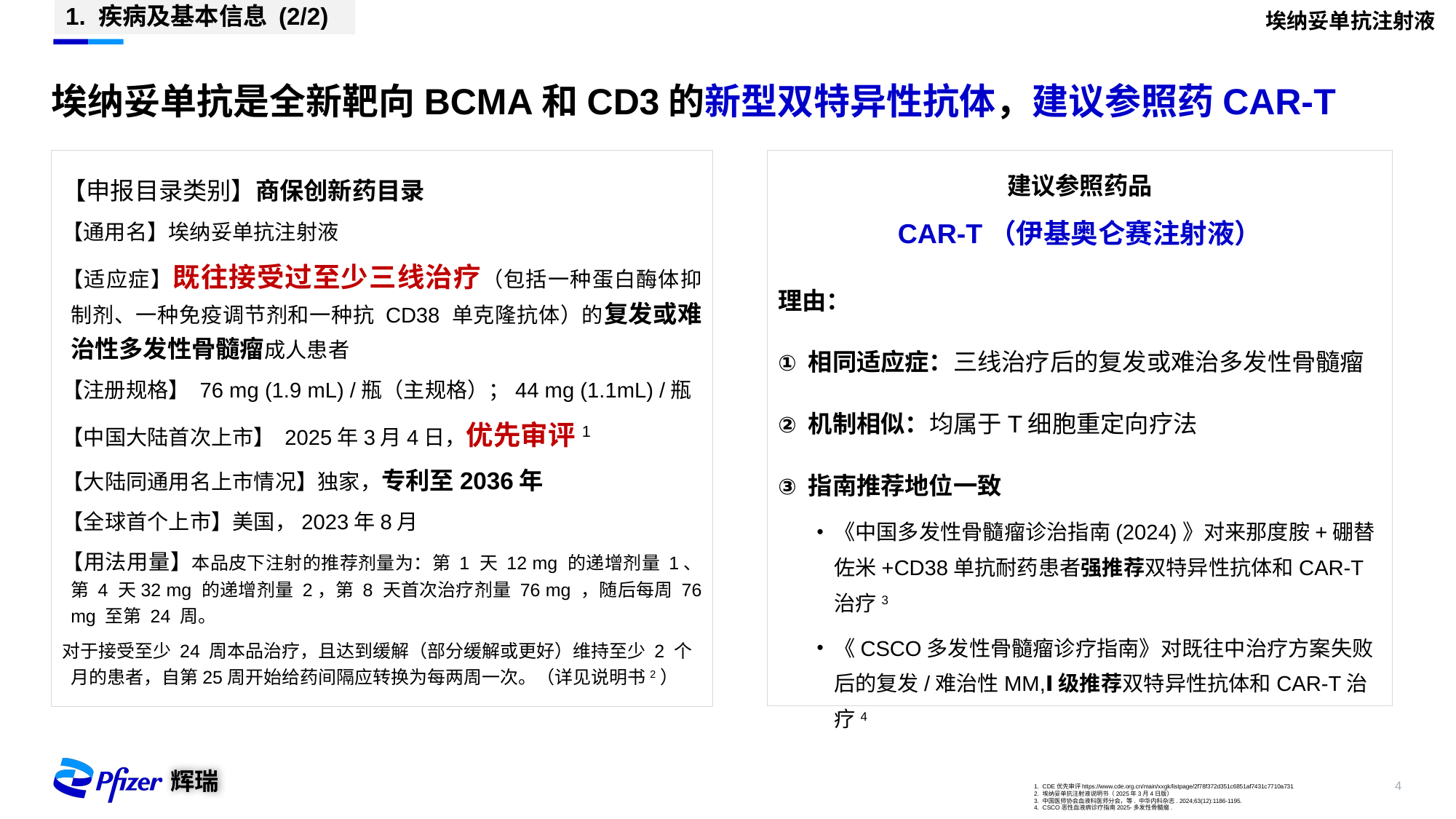

1. 疾病及基本信息 (2/2)
埃纳妥单抗注射液
# 埃纳妥单抗是全新靶向BCMA和CD3的新型双特异性抗体，建议参照药CAR-T
【申报目录类别】商保创新药目录
【通用名】埃纳妥单抗注射液
【适应症】既往接受过至少三线治疗（包括一种蛋白酶体抑制剂、一种免疫调节剂和一种抗 CD38 单克隆抗体）的复发或难治性多发性骨髓瘤成人患者
【注册规格】 76 mg (1.9 mL) /瓶（主规格）；44 mg (1.1mL) /瓶
【中国大陆首次上市】 2025年3月4日，优先审评1
【大陆同通用名上市情况】独家，专利至2036年
【全球首个上市】美国，2023年8月
【用法用量】本品皮下注射的推荐剂量为：第 1 天 12 mg 的递增剂量 1、第 4 天32 mg 的递增剂量 2，第 8 天首次治疗剂量 76 mg ，随后每周 76 mg 至第 24 周。
对于接受至少 24 周本品治疗，且达到缓解（部分缓解或更好）维持至少 2 个月的患者，自第25周开始给药间隔应转换为每两周一次。（详见说明书2）
建议参照药品
CAR-T（伊基奥仑赛注射液）

理由：
相同适应症：三线治疗后的复发或难治多发性骨髓瘤
机制相似：均属于T细胞重定向疗法
指南推荐地位一致
《中国多发性骨髓瘤诊治指南(2024)》对来那度胺+硼替佐米+CD38单抗耐药患者强推荐双特异性抗体和CAR-T治疗3
《CSCO多发性骨髓瘤诊疗指南》对既往中治疗方案失败后的复发/难治性MM,Ⅰ级推荐双特异性抗体和CAR-T治疗4
CDE优先审评https://www.cde.org.cn/main/xxgk/listpage/2f78f372d351c6851af7431c7710a731
埃纳妥单抗注射液说明书（2025年3月4日版）
中国医师协会血液科医师分会，等. 中华内科杂志. 2024;63(12):1186-1195.
CSCO恶性血液病诊疗指南2025-多发性骨髓瘤.